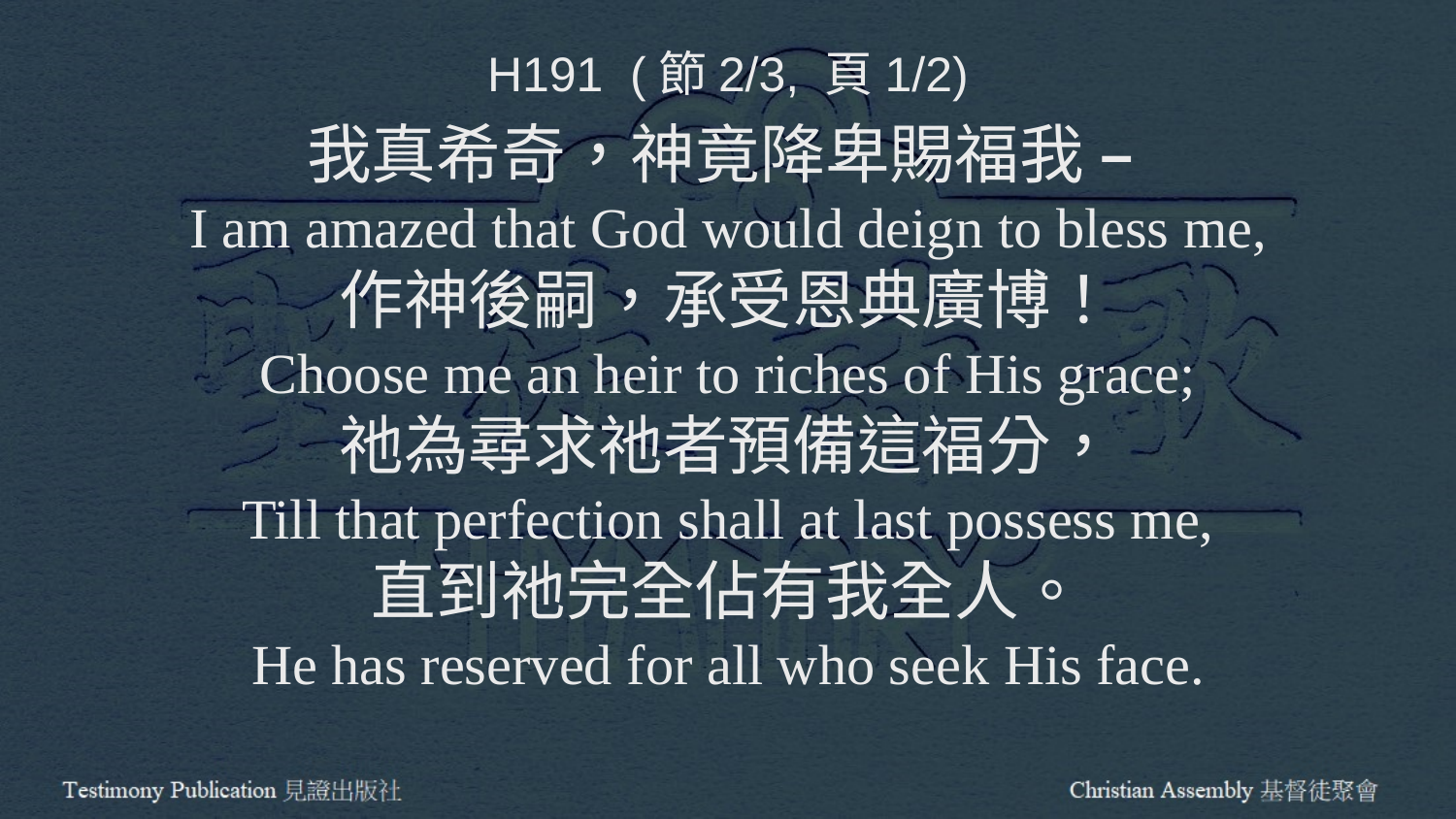

H191  (節2/3, 頁1/2)
我真希奇，神竟降卑賜福我 –
I am amazed that God would deign to bless me,
作神後嗣，承受恩典廣博！
Choose me an heir to riches of His grace;
祂為尋求祂者預備這福分，
Till that perfection shall at last possess me,
直到祂完全佔有我全人。
He has reserved for all who seek His face.